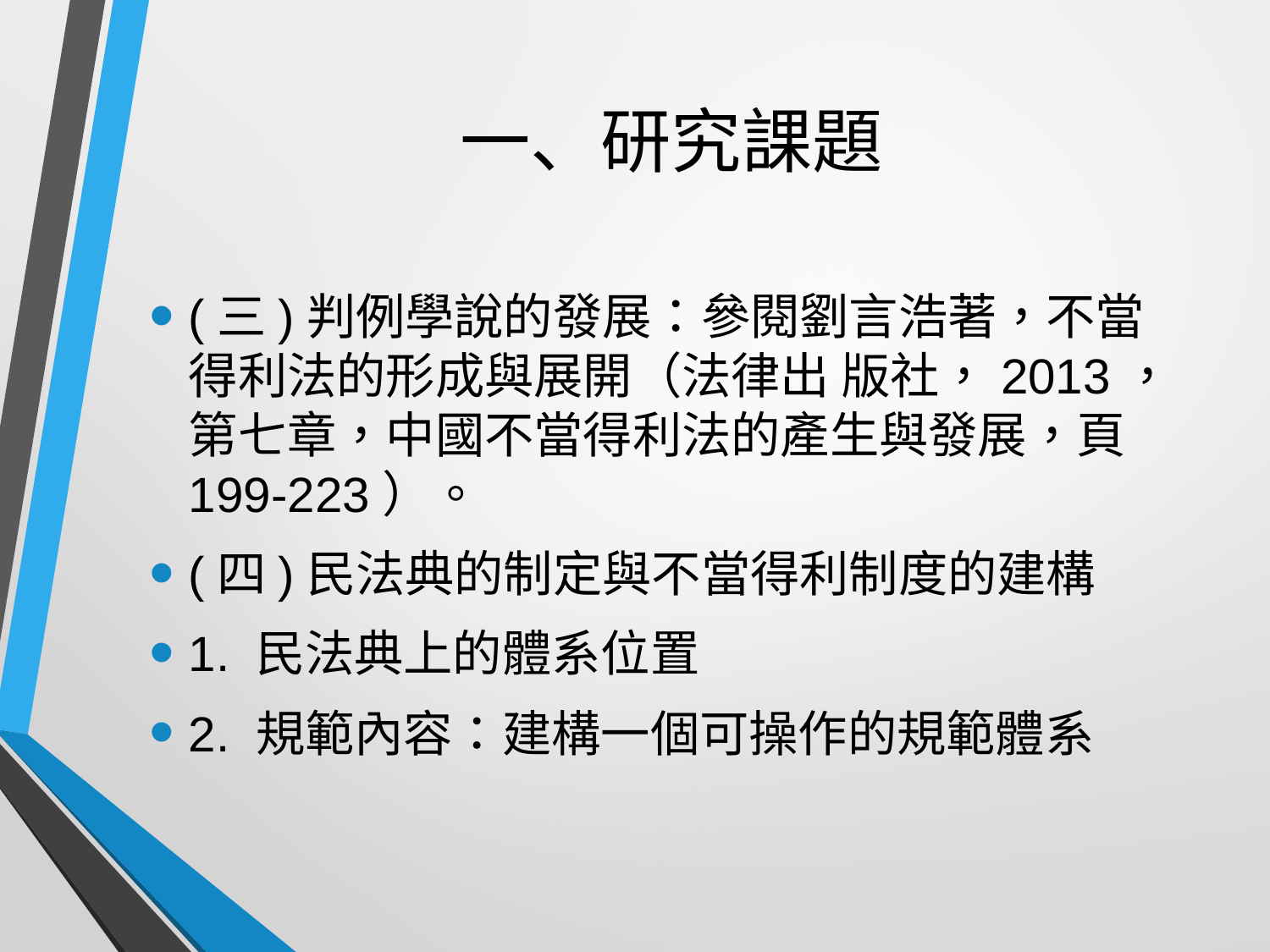

# 一、研究課題
(三)判例學說的發展：參閱劉言浩著，不當得利法的形成與展開（法律出 版社，2013，第七章，中國不當得利法的產生與發展，頁 199-223）。
(四)民法典的制定與不當得利制度的建構
1. 民法典上的體系位置
2. 規範內容：建構一個可操作的規範體系